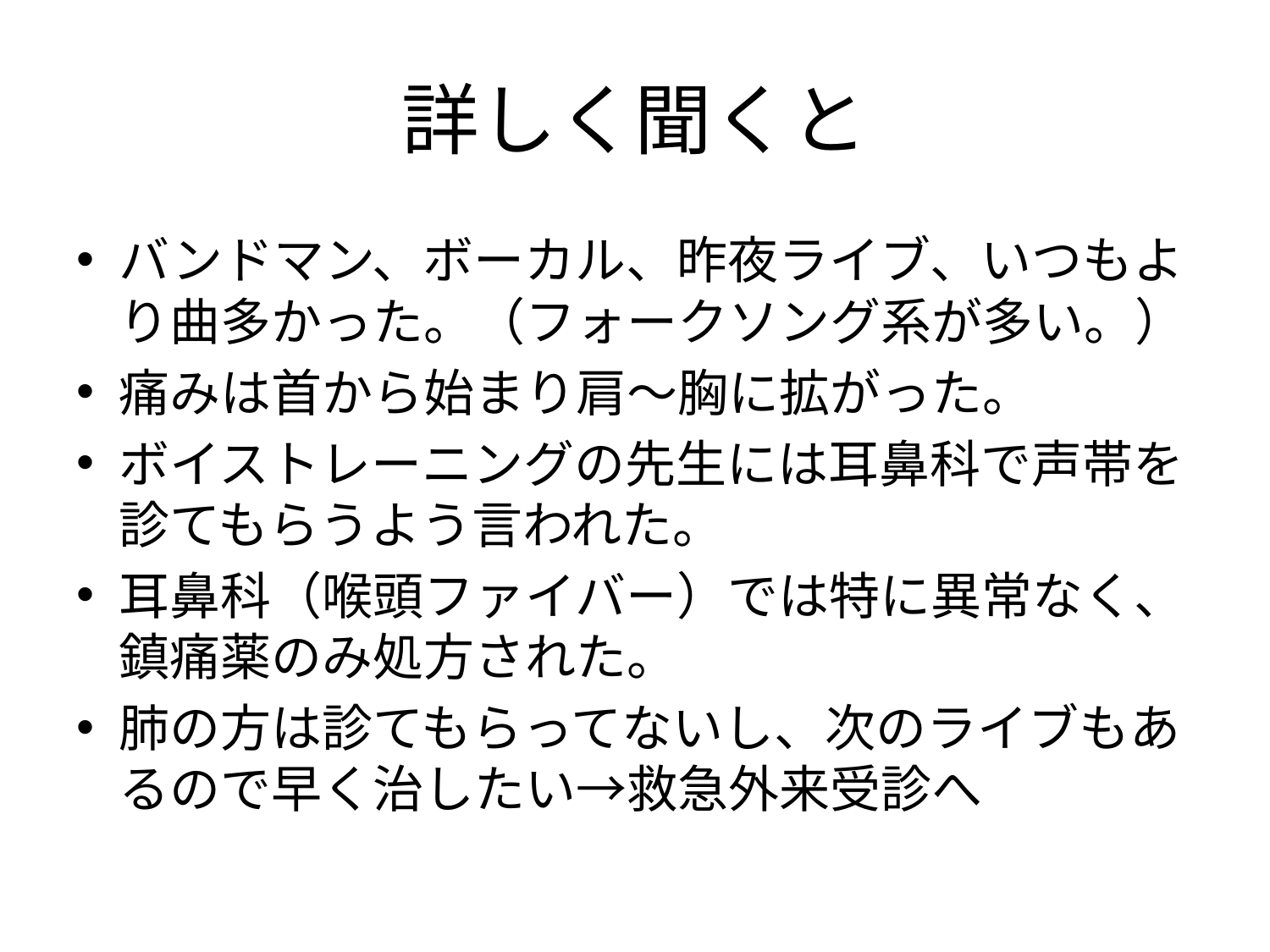

# 詳しく聞くと
バンドマン、ボーカル、昨夜ライブ、いつもより曲多かった。（フォークソング系が多い。）
痛みは首から始まり肩～胸に拡がった。
ボイストレーニングの先生には耳鼻科で声帯を診てもらうよう言われた。
耳鼻科（喉頭ファイバー）では特に異常なく、鎮痛薬のみ処方された。
肺の方は診てもらってないし、次のライブもあるので早く治したい→救急外来受診へ